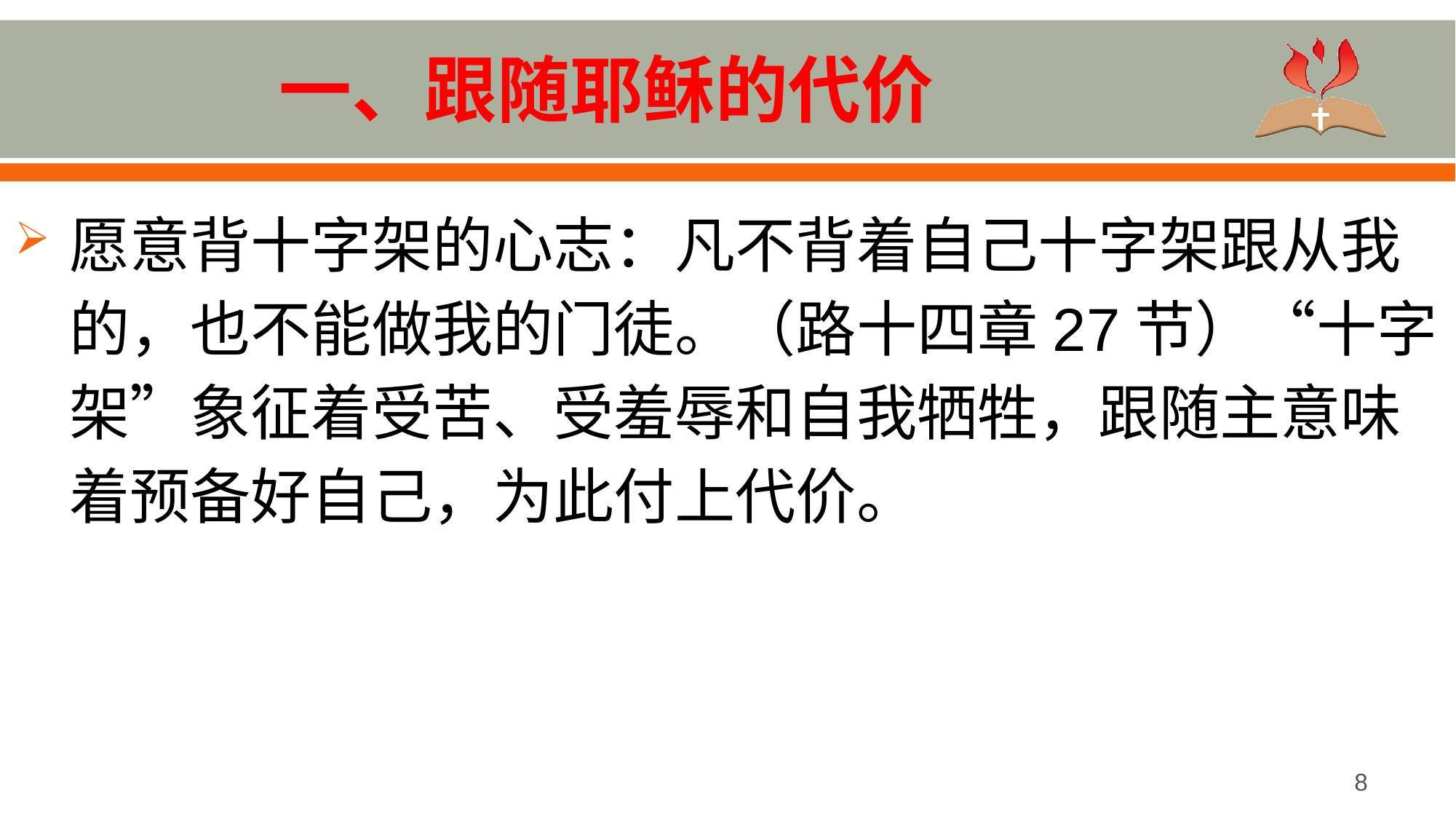

# 一、跟随耶稣的代价
愿意背十字架的心志：凡不背着自己十字架跟从我的，也不能做我的门徒。（路十四章27节）“十字架”象征着受苦、受羞辱和自我牺牲，跟随主意味着预备好自己，为此付上代价。

8